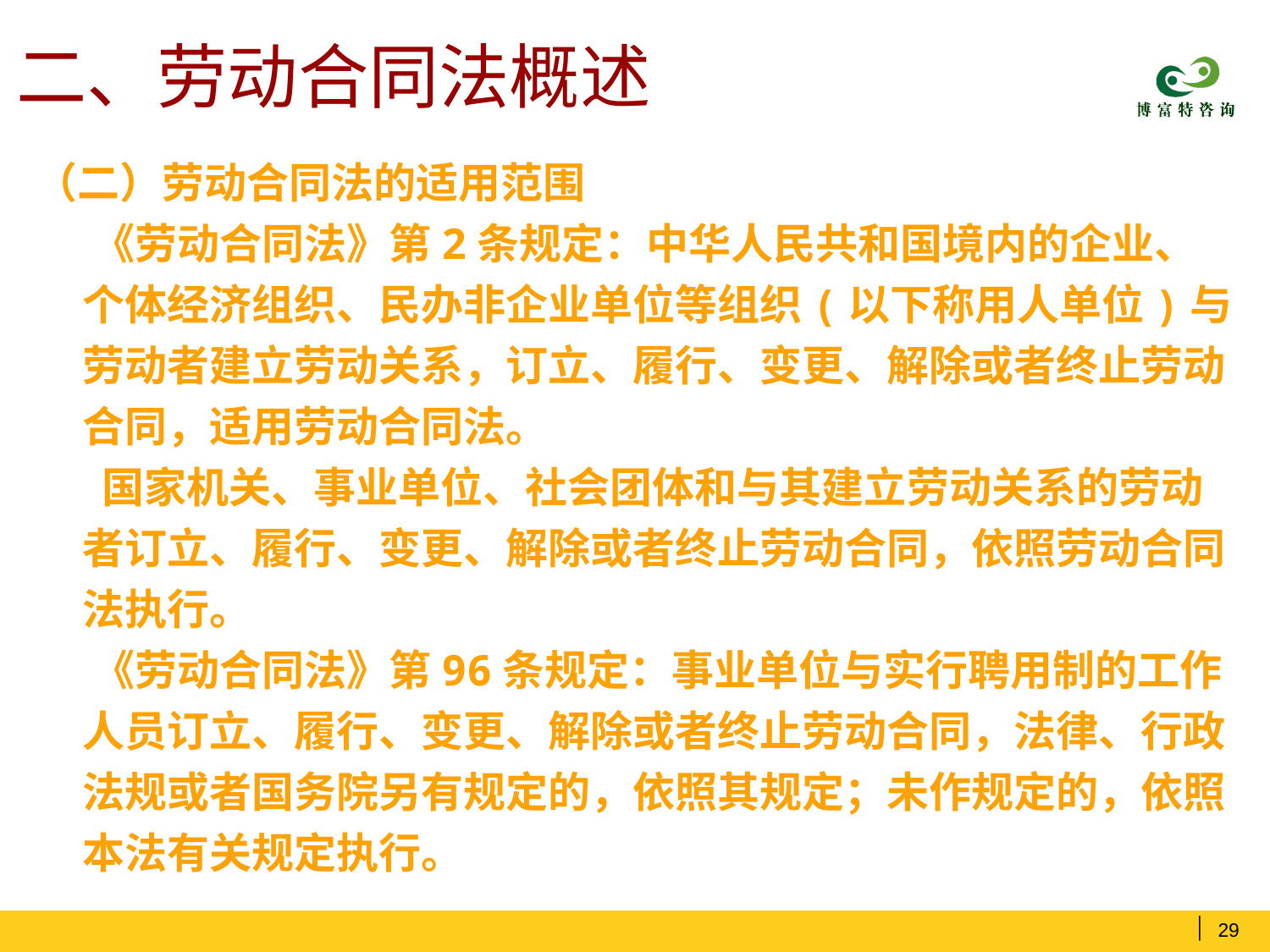

# 二、劳动合同法概述
（二）劳动合同法的适用范围
     《劳动合同法》第2条规定：中华人民共和国境内的企业、个体经济组织、民办非企业单位等组织(以下称用人单位)与劳动者建立劳动关系，订立、履行、变更、解除或者终止劳动合同，适用劳动合同法。
      国家机关、事业单位、社会团体和与其建立劳动关系的劳动者订立、履行、变更、解除或者终止劳动合同，依照劳动合同法执行。
     《劳动合同法》第96条规定：事业单位与实行聘用制的工作人员订立、履行、变更、解除或者终止劳动合同，法律、行政法规或者国务院另有规定的，依照其规定；未作规定的，依照本法有关规定执行。